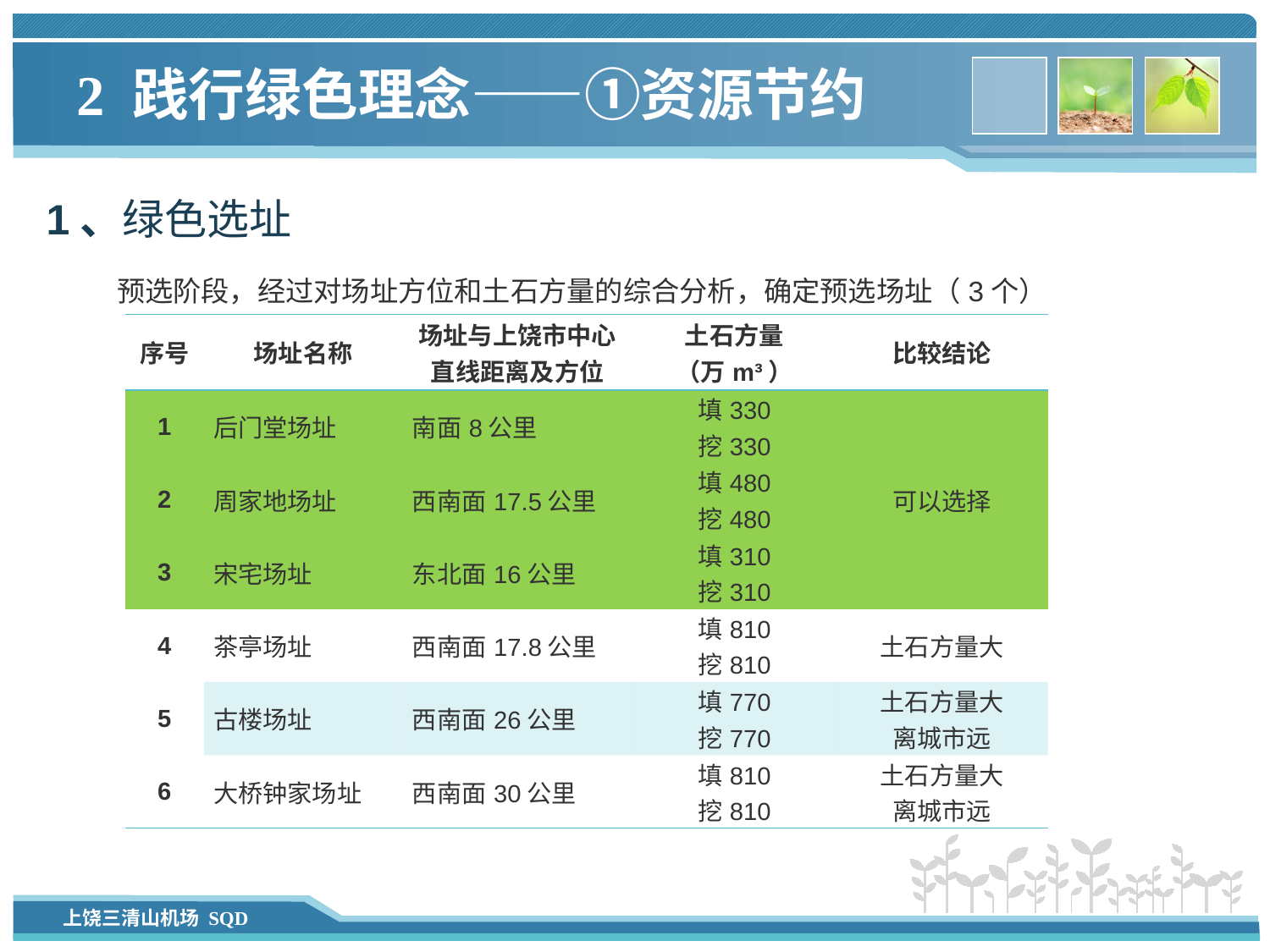

# 2 践行绿色理念——①资源节约
1、绿色选址
预选阶段，经过对场址方位和土石方量的综合分析，确定预选场址（3个）
| 序号 | 场址名称 | 场址与上饶市中心直线距离及方位 | 土石方量 （万m³） | 比较结论 |
| --- | --- | --- | --- | --- |
| 1 | 后门堂场址 | 南面8公里 | 填330 挖330 | 可以选择 |
| 2 | 周家地场址 | 西南面17.5公里 | 填480 挖480 |  |
| 3 | 宋宅场址 | 东北面16公里 | 填310 挖310 |  |
| 4 | 茶亭场址 | 西南面17.8公里 | 填810 挖810 | 土石方量大 |
| 5 | 古楼场址 | 西南面26公里 | 填770 挖770 | 土石方量大 离城市远 |
| 6 | 大桥钟家场址 | 西南面30公里 | 填810 挖810 | 土石方量大 离城市远 |